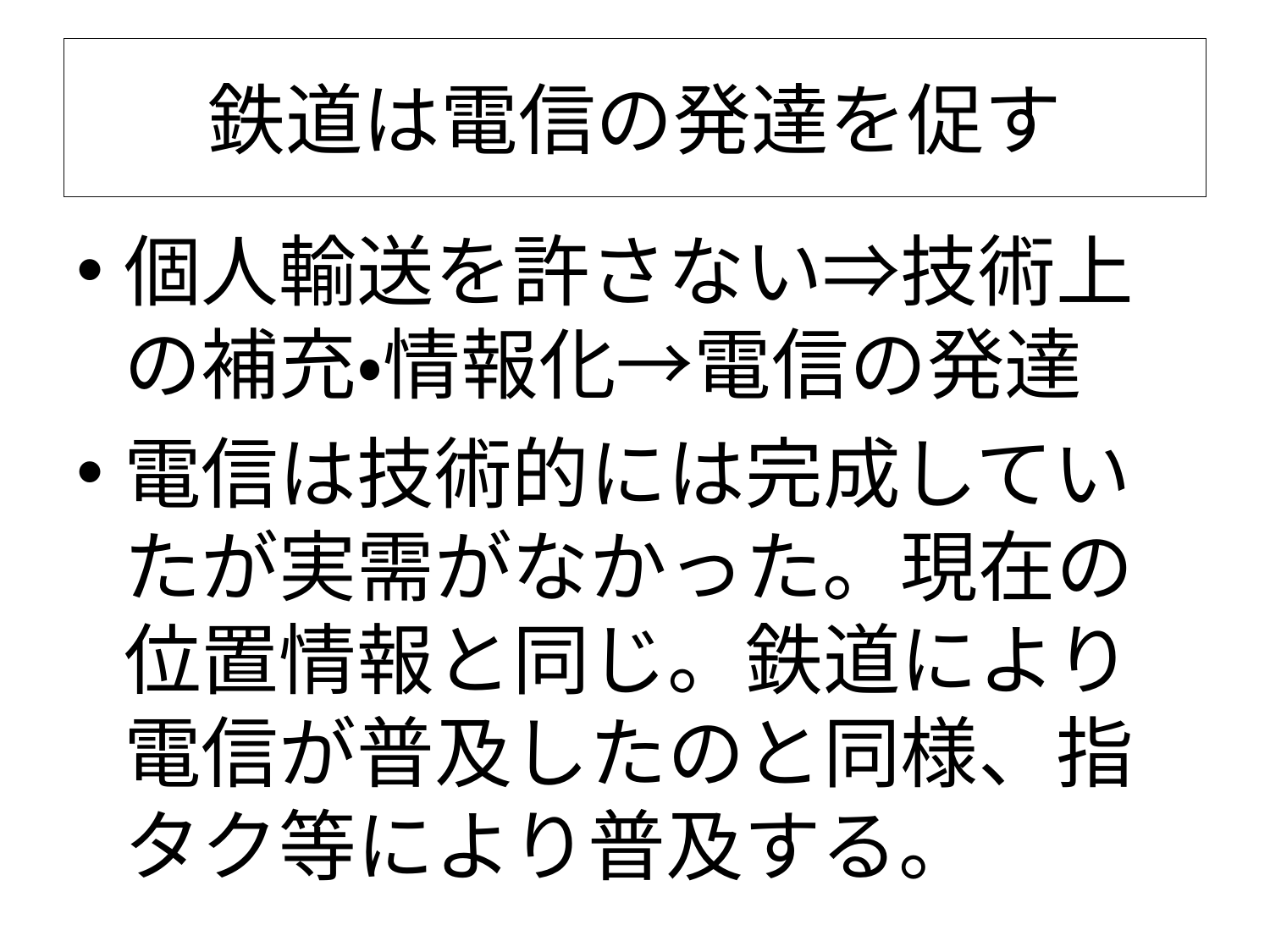

# 鉄道は電信の発達を促す
個人輸送を許さない⇒技術上の補充・情報化→電信の発達
電信は技術的には完成していたが実需がなかった。現在の位置情報と同じ。鉄道により電信が普及したのと同様、指タク等により普及する。